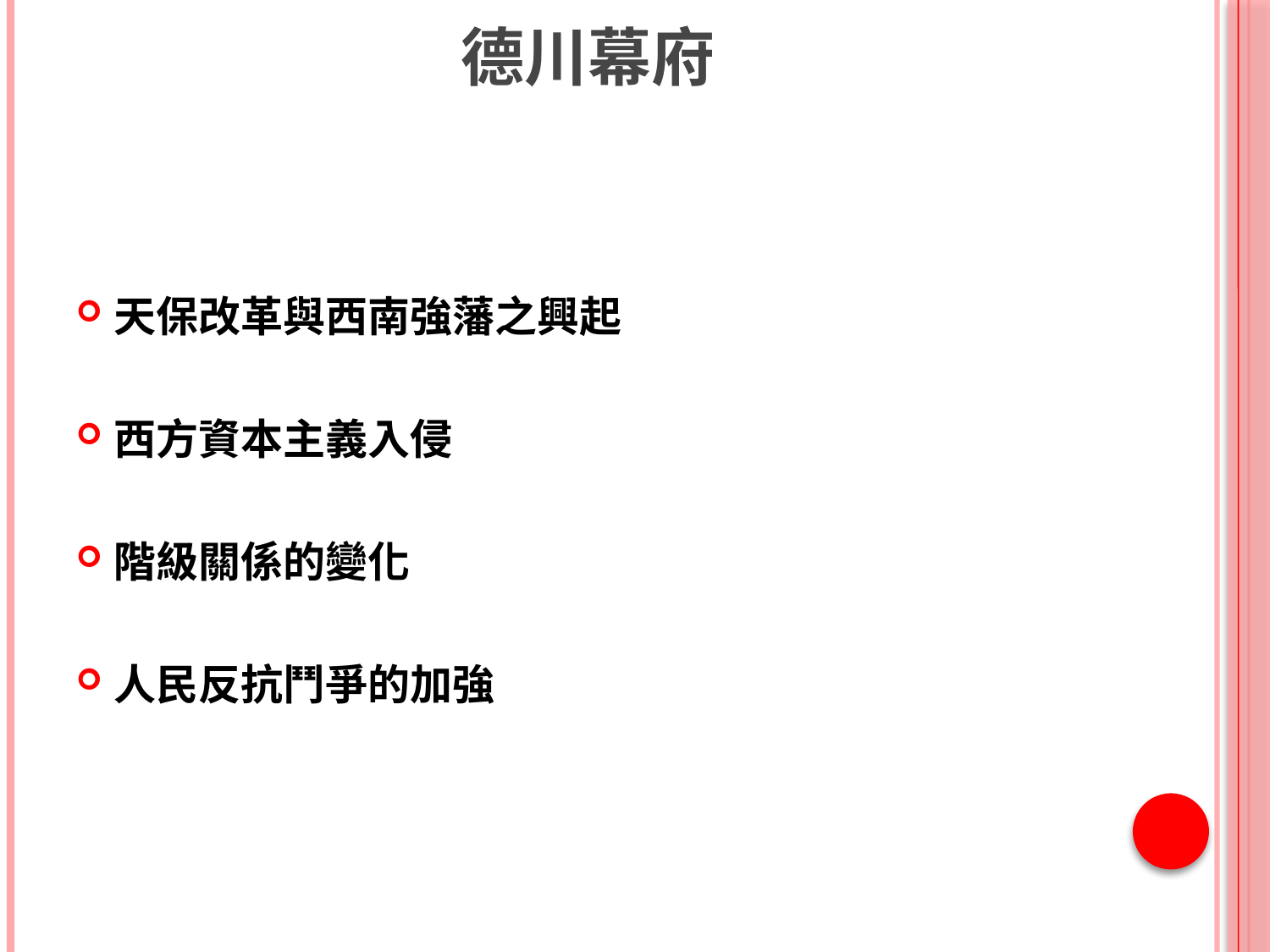

# 德川幕府

天保改革與西南強藩之興起

西方資本主義入侵

階級關係的變化

人民反抗鬥爭的加強